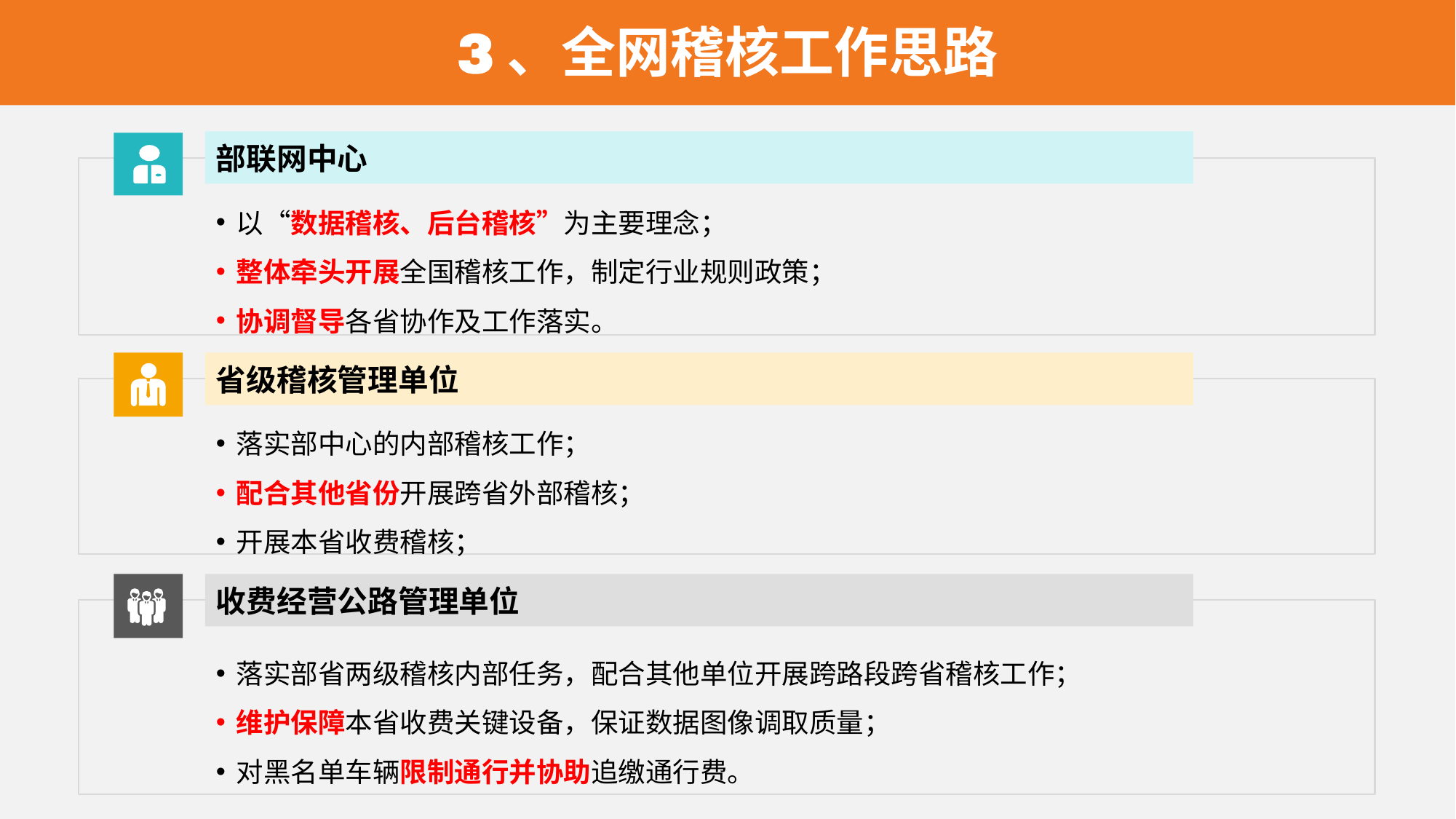

3、全网稽核工作思路
部联网中心
以“数据稽核、后台稽核”为主要理念；
整体牵头开展全国稽核工作，制定行业规则政策；
协调督导各省协作及工作落实。

省级稽核管理单位
落实部中心的内部稽核工作；
配合其他省份开展跨省外部稽核；
开展本省收费稽核；

收费经营公路管理单位
落实部省两级稽核内部任务，配合其他单位开展跨路段跨省稽核工作；
维护保障本省收费关键设备，保证数据图像调取质量；
对黑名单车辆限制通行并协助追缴通行费。